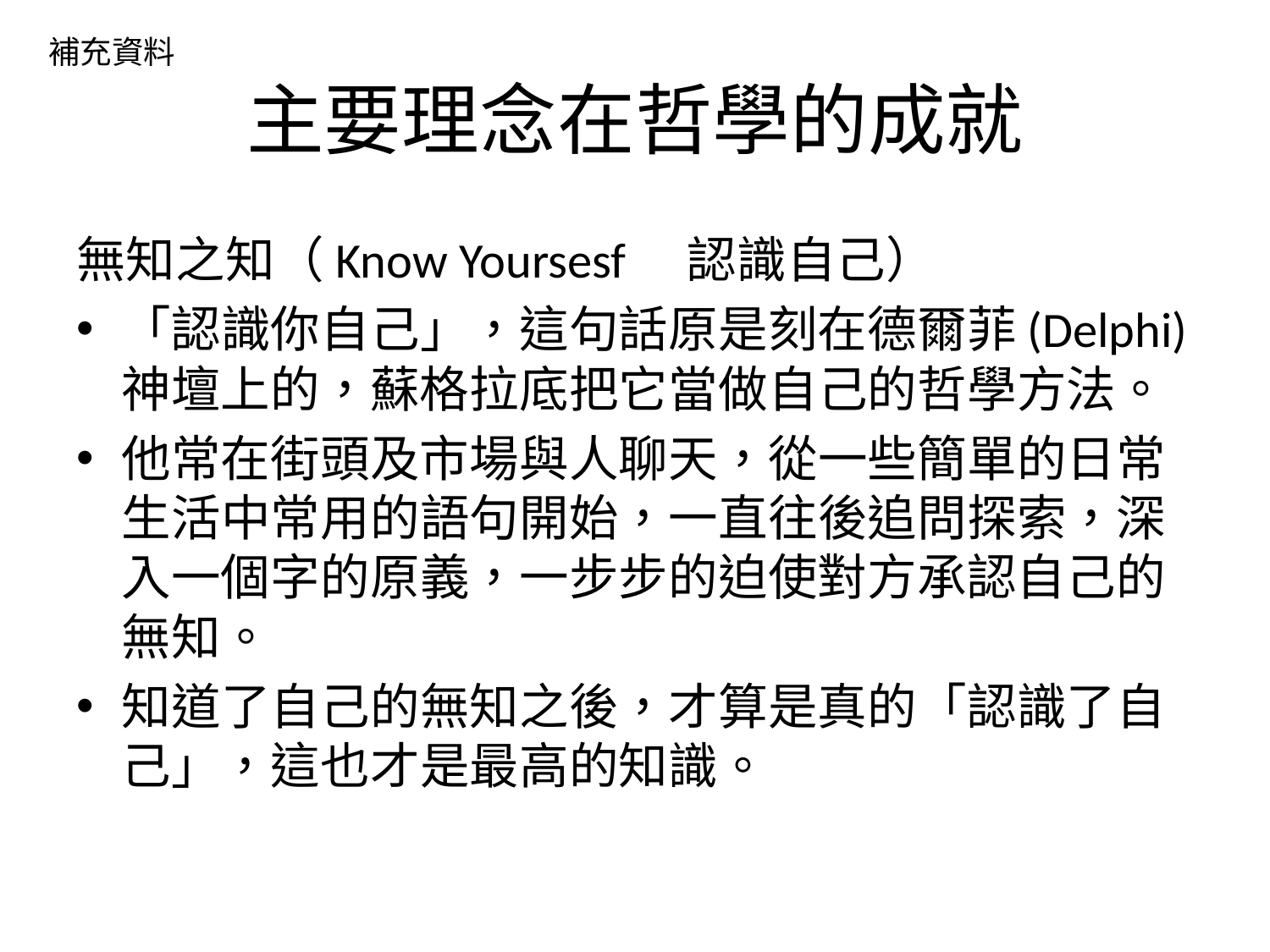

補充資料
# 主要理念在哲學的成就
無知之知（Know Yoursesf　認識自己）
「認識你自己」，這句話原是刻在德爾菲(Delphi)神壇上的，蘇格拉底把它當做自己的哲學方法。
他常在街頭及市場與人聊天，從一些簡單的日常生活中常用的語句開始，一直往後追問探索，深入一個字的原義，一步步的迫使對方承認自己的無知。
知道了自己的無知之後，才算是真的「認識了自己」，這也才是最高的知識。